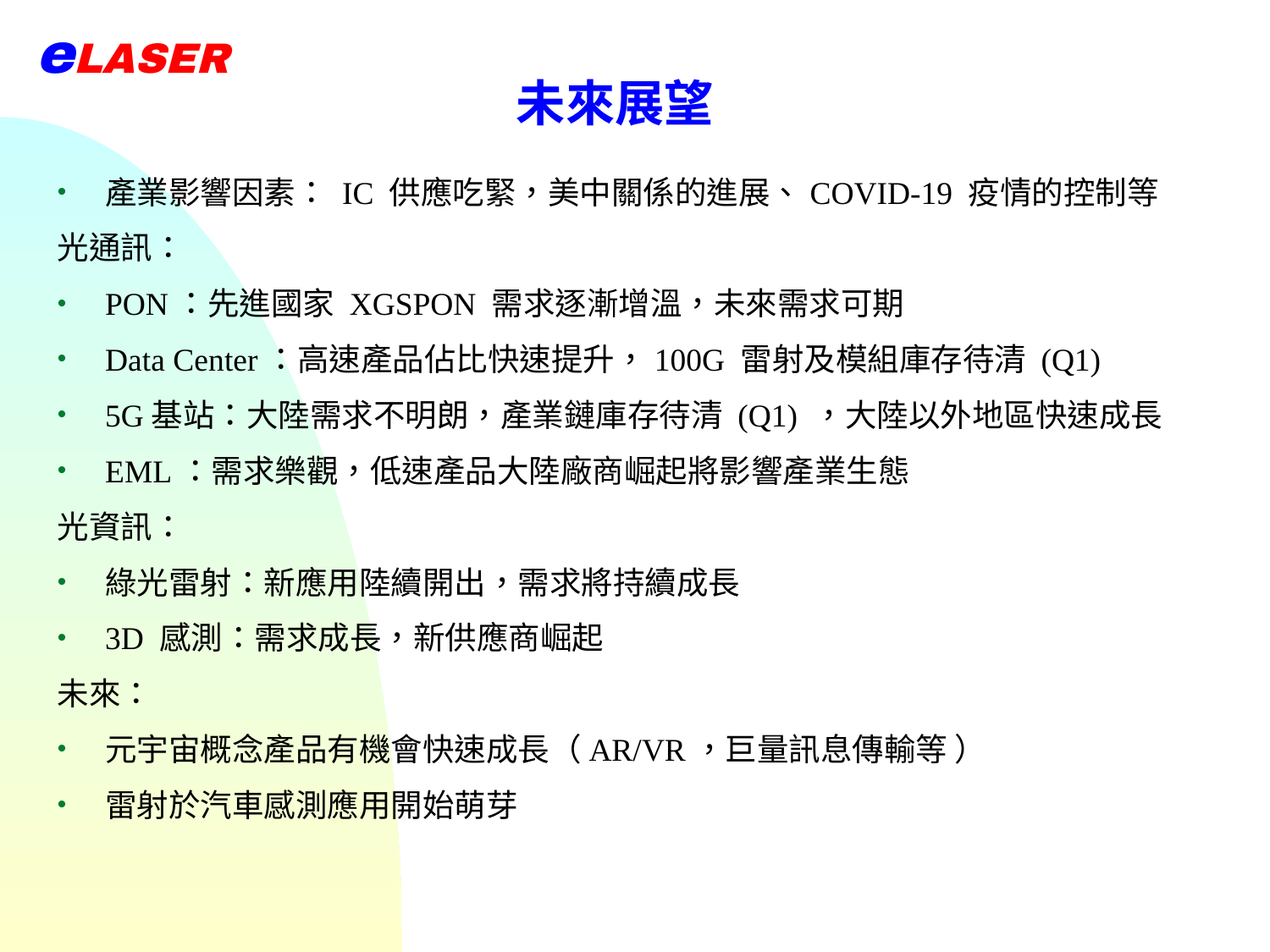

未來展望
產業影響因素： IC 供應吃緊，美中關係的進展、COVID-19 疫情的控制等
光通訊：
PON：先進國家 XGSPON 需求逐漸增溫，未來需求可期
Data Center：高速產品佔比快速提升，100G 雷射及模組庫存待清 (Q1)
5G基站：大陸需求不明朗，產業鏈庫存待清 (Q1) ，大陸以外地區快速成長
EML：需求樂觀，低速產品大陸廠商崛起將影響產業生態
光資訊：
綠光雷射：新應用陸續開出，需求將持續成長
3D 感測：需求成長，新供應商崛起
未來：
元宇宙概念產品有機會快速成長（AR/VR，巨量訊息傳輸等 ）
雷射於汽車感測應用開始萌芽